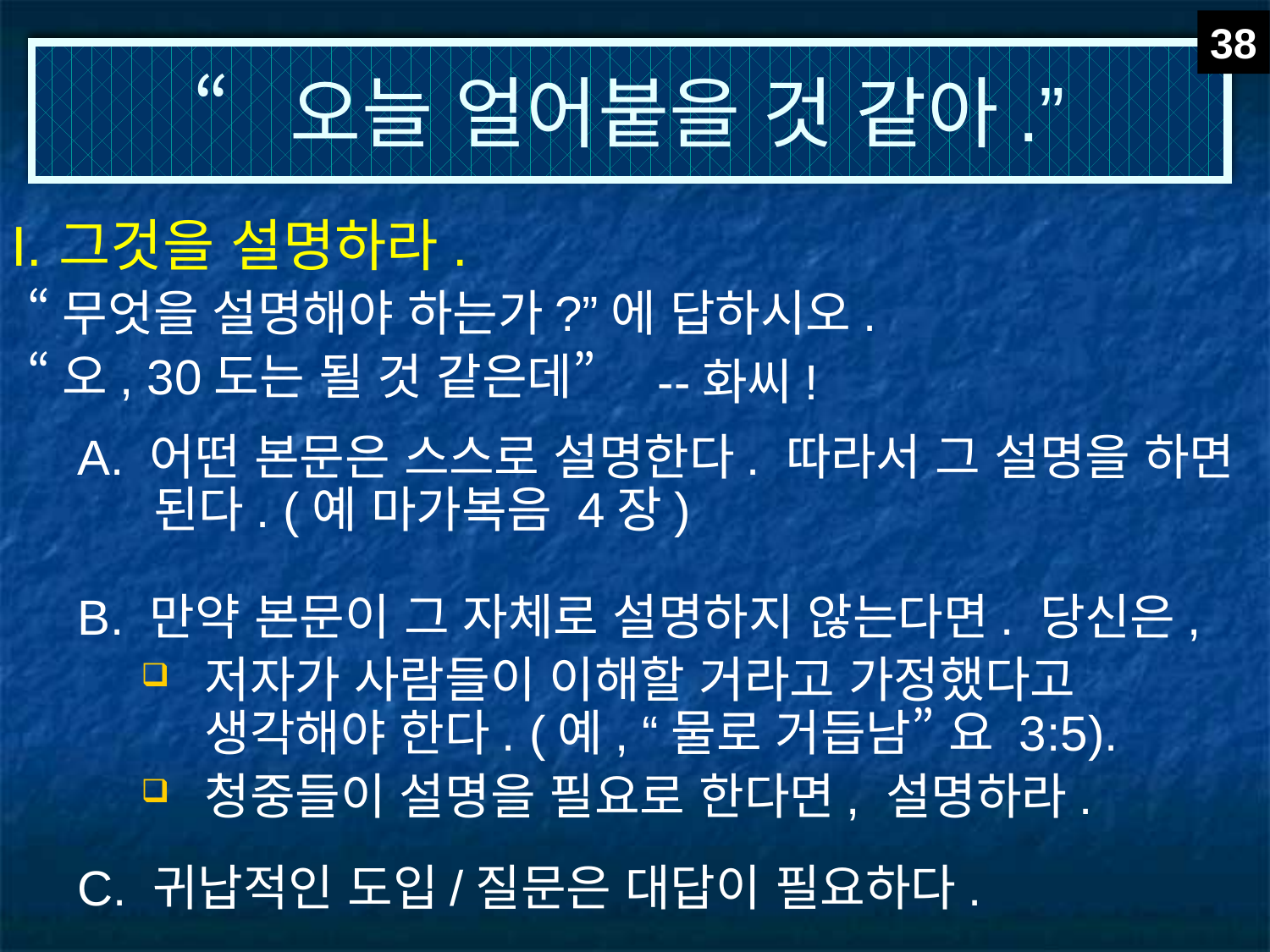

38
# “오늘 얼어붙을 것 같아.”
I.	그것을 설명하라.
“무엇을 설명해야 하는가?”에 답하시오.
“오, 30도는 될 것 같은데”
--화씨!
A. 어떤 본문은 스스로 설명한다. 따라서 그 설명을 하면 된다. (예 마가복음 4장)
B. 만약 본문이 그 자체로 설명하지 않는다면. 당신은,
저자가 사람들이 이해할 거라고 가정했다고 생각해야 한다. (예, “물로 거듭남” 요 3:5).
청중들이 설명을 필요로 한다면, 설명하라.
C. 귀납적인 도입/질문은 대답이 필요하다.